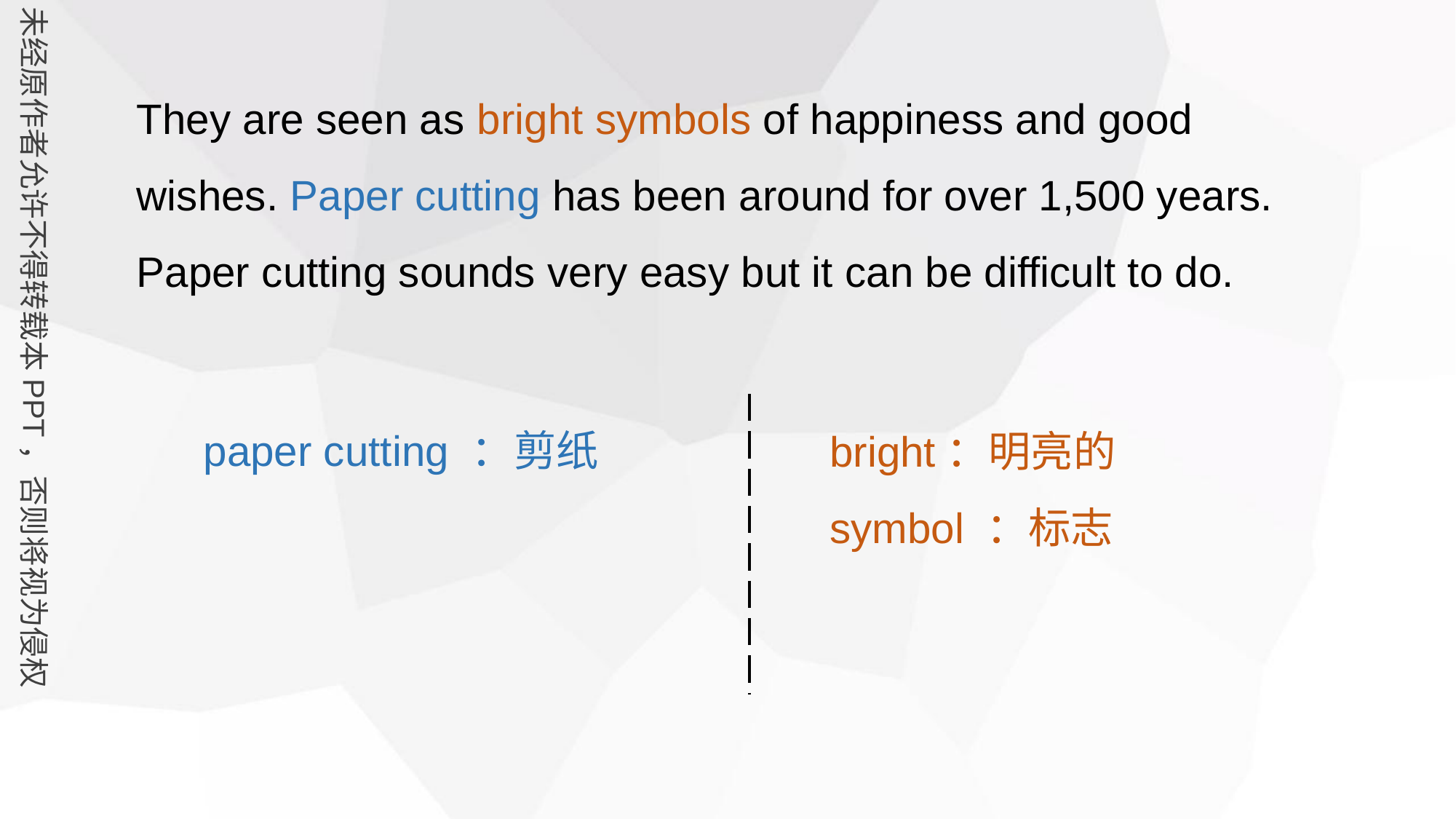

They are seen as bright symbols of happiness and good wishes. Paper cutting has been around for over 1,500 years. Paper cutting sounds very easy but it can be difficult to do.
paper cutting ：剪纸
bright：明亮的
symbol ：标志